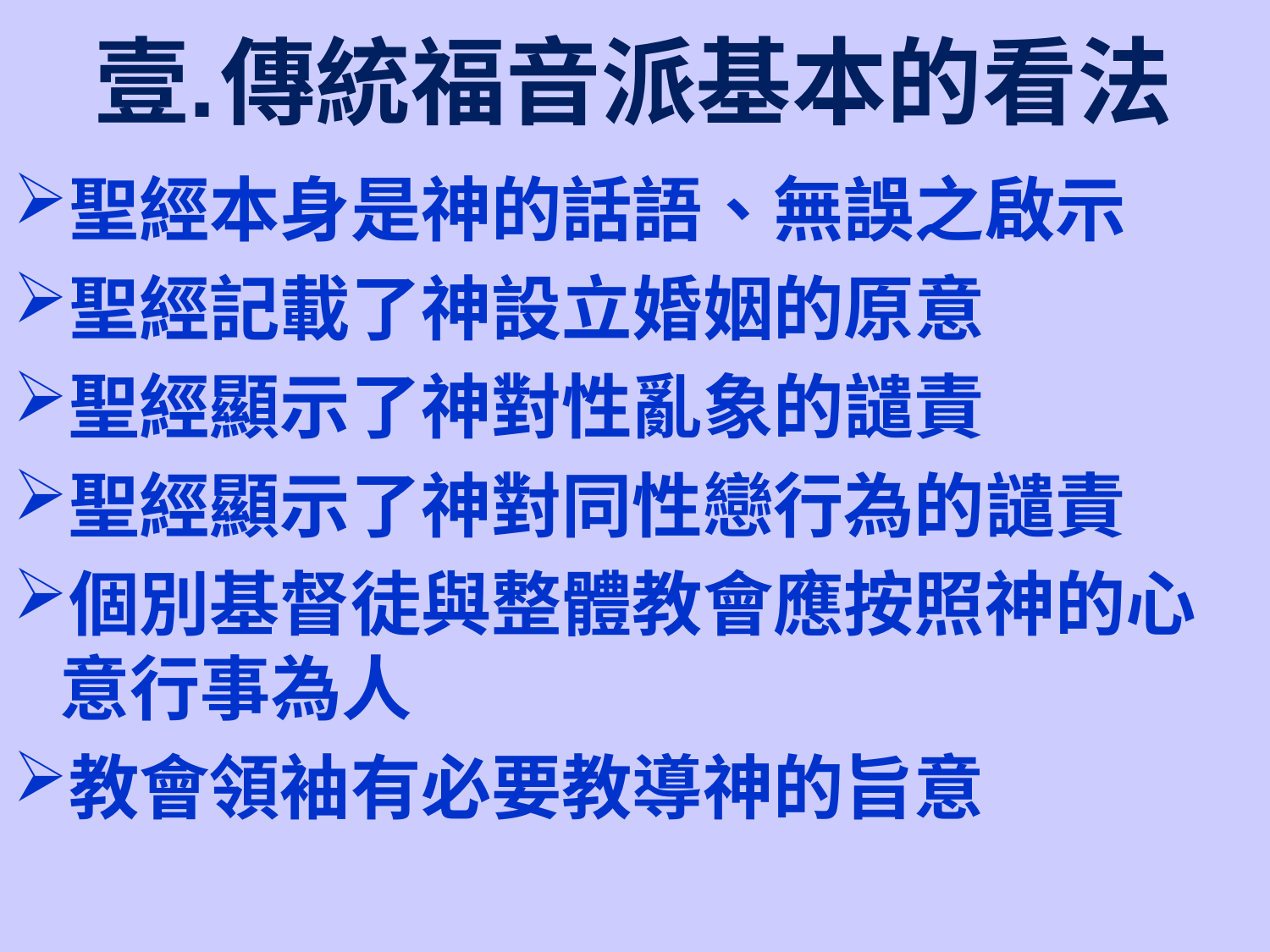

# 傳統福音派基本的看法
聖經本身是神的話語、無誤之啟示
聖經記載了神設立婚姻的原意
聖經顯示了神對性亂象的譴責
聖經顯示了神對同性戀行為的譴責
個別基督徒與整體教會應按照神的心意行事為人
教會領袖有必要教導神的旨意